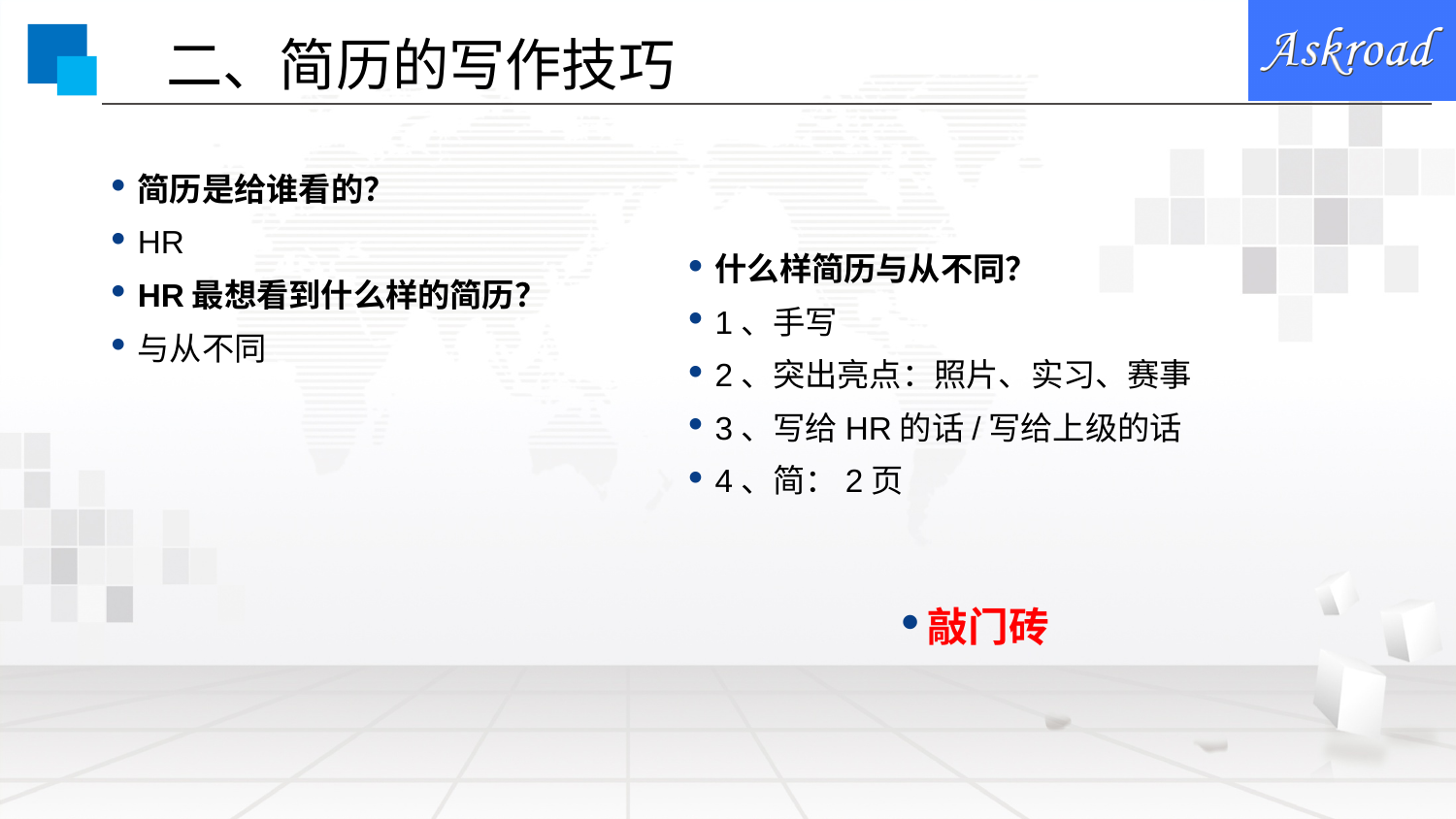

二、简历的写作技巧
简历是给谁看的？
HR
HR最想看到什么样的简历？
与从不同
什么样简历与从不同？
1、手写
2、突出亮点：照片、实习、赛事
3、写给HR的话/写给上级的话
4、简：2页
敲门砖